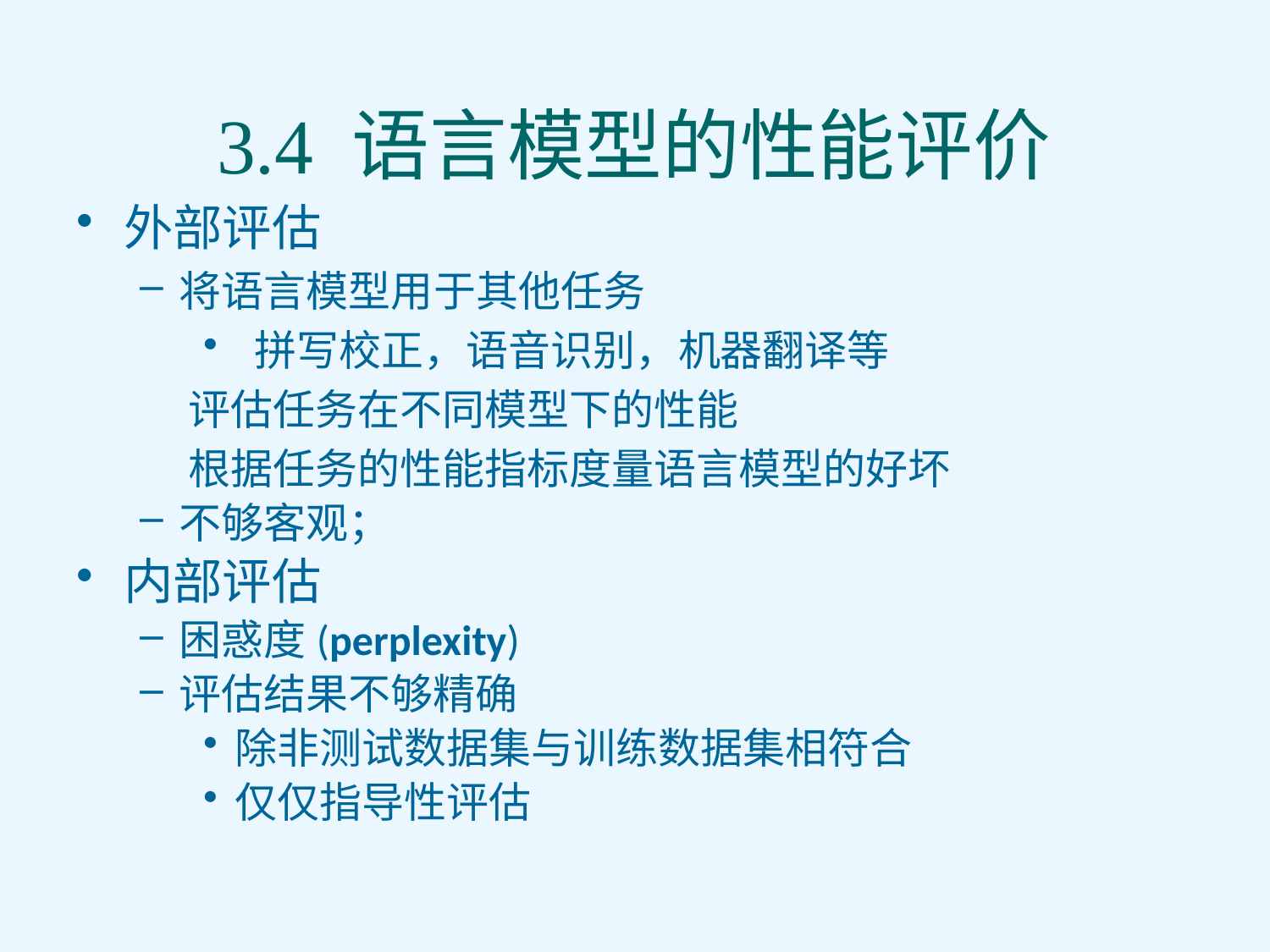

# 3.4 语言模型的性能评价
外部评估
将语言模型用于其他任务
 拼写校正，语音识别，机器翻译等
    评估任务在不同模型下的性能
    根据任务的性能指标度量语言模型的好坏
不够客观；
内部评估
困惑度(perplexity)
评估结果不够精确
除非测试数据集与训练数据集相符合
仅仅指导性评估